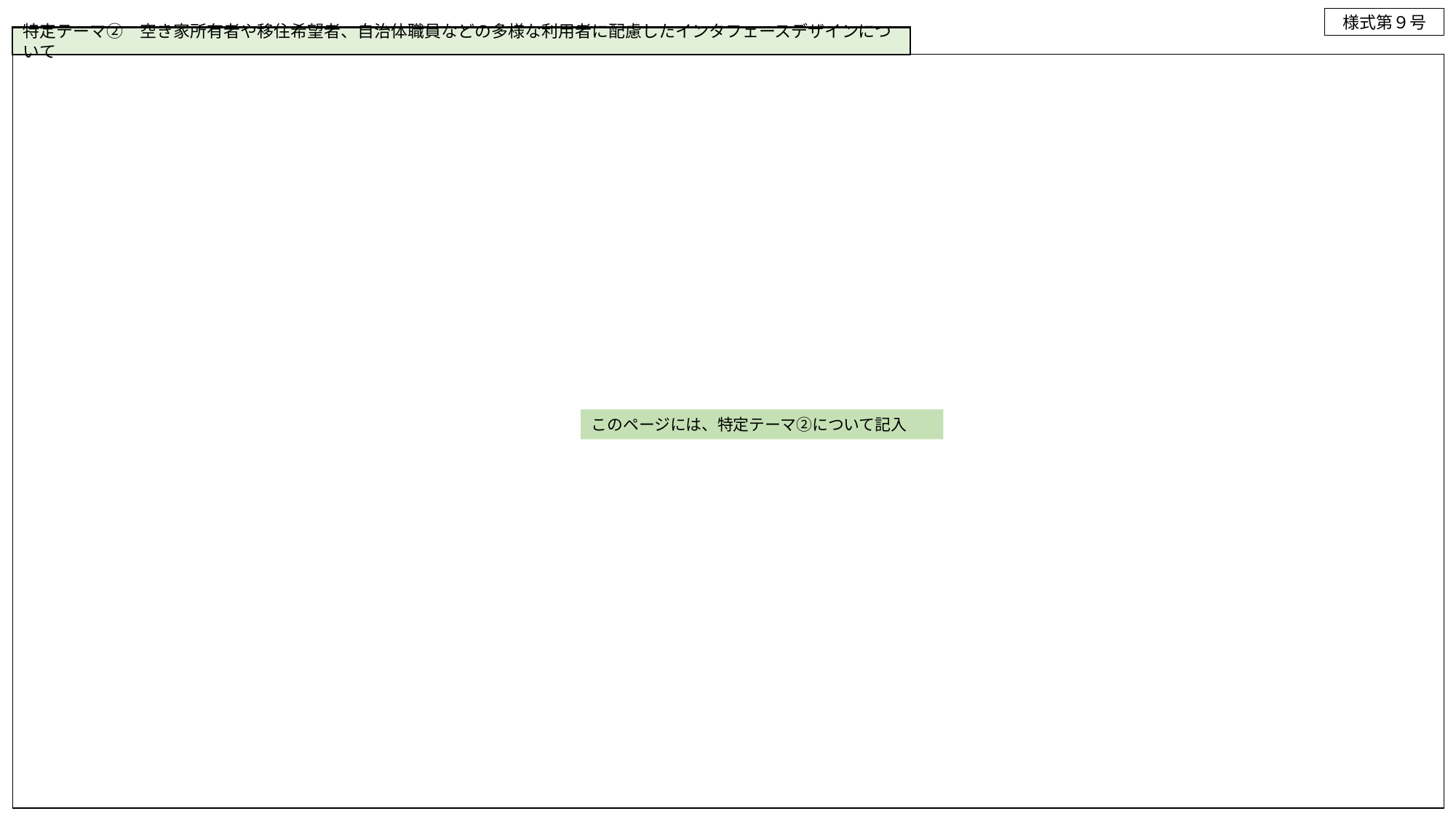

様式第９号
特定テーマ②　空き家所有者や移住希望者、自治体職員などの多様な利用者に配慮したインタフェースデザインについて

このページには、特定テーマ②について記入